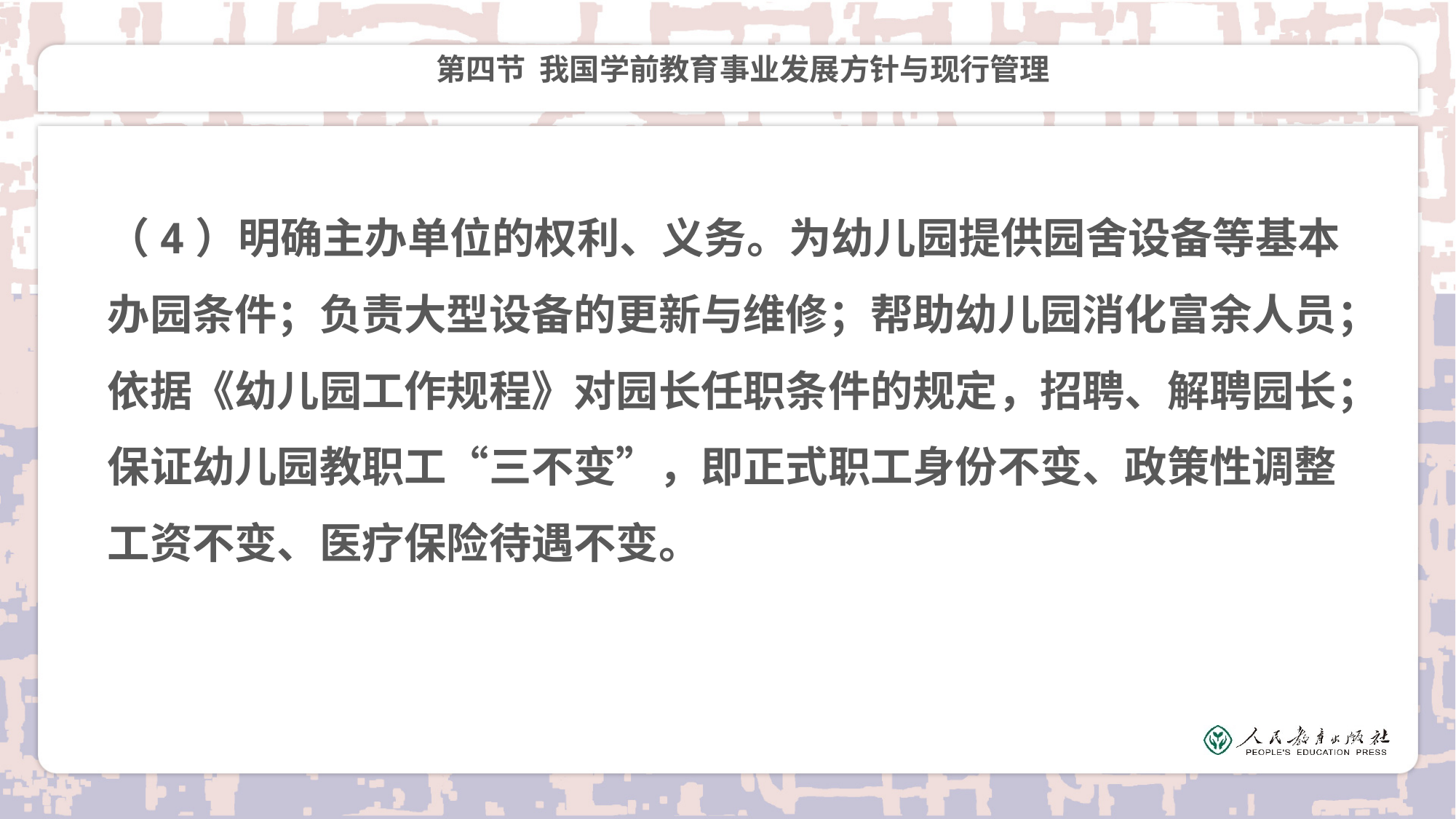

# 第四节  我国学前教育事业发展方针与现行管理
（4）明确主办单位的权利、义务。为幼儿园提供园舍设备等基本办园条件；负责大型设备的更新与维修；帮助幼儿园消化富余人员；依据《幼儿园工作规程》对园长任职条件的规定，招聘、解聘园长；保证幼儿园教职工“三不变”，即正式职工身份不变、政策性调整工资不变、医疗保险待遇不变。